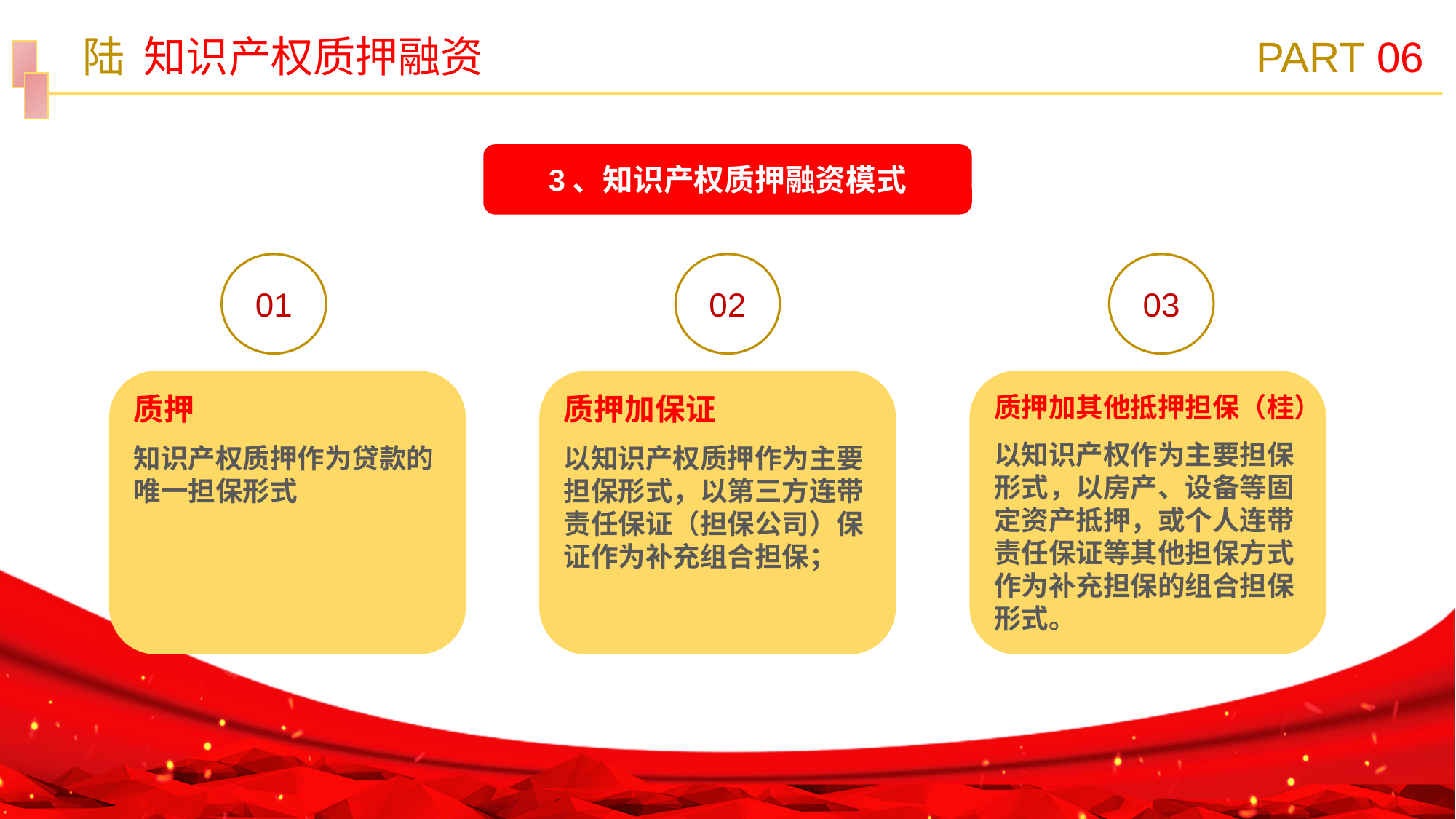

陆  知识产权质押融资
PART 06

3、知识产权质押融资模式

03
质押加其他抵押担保（桂）

以知识产权作为主要担保
形式，以房产、设备等固
定资产抵押，或个人连带
责任保证等其他担保方式
作为补充担保的组合担保
形式。

01
质押

知识产权质押作为贷款的
唯一担保形式

02
质押加保证

以知识产权质押作为主要
担保形式，以第三方连带
责任保证（担保公司）保
证作为补充组合担保；